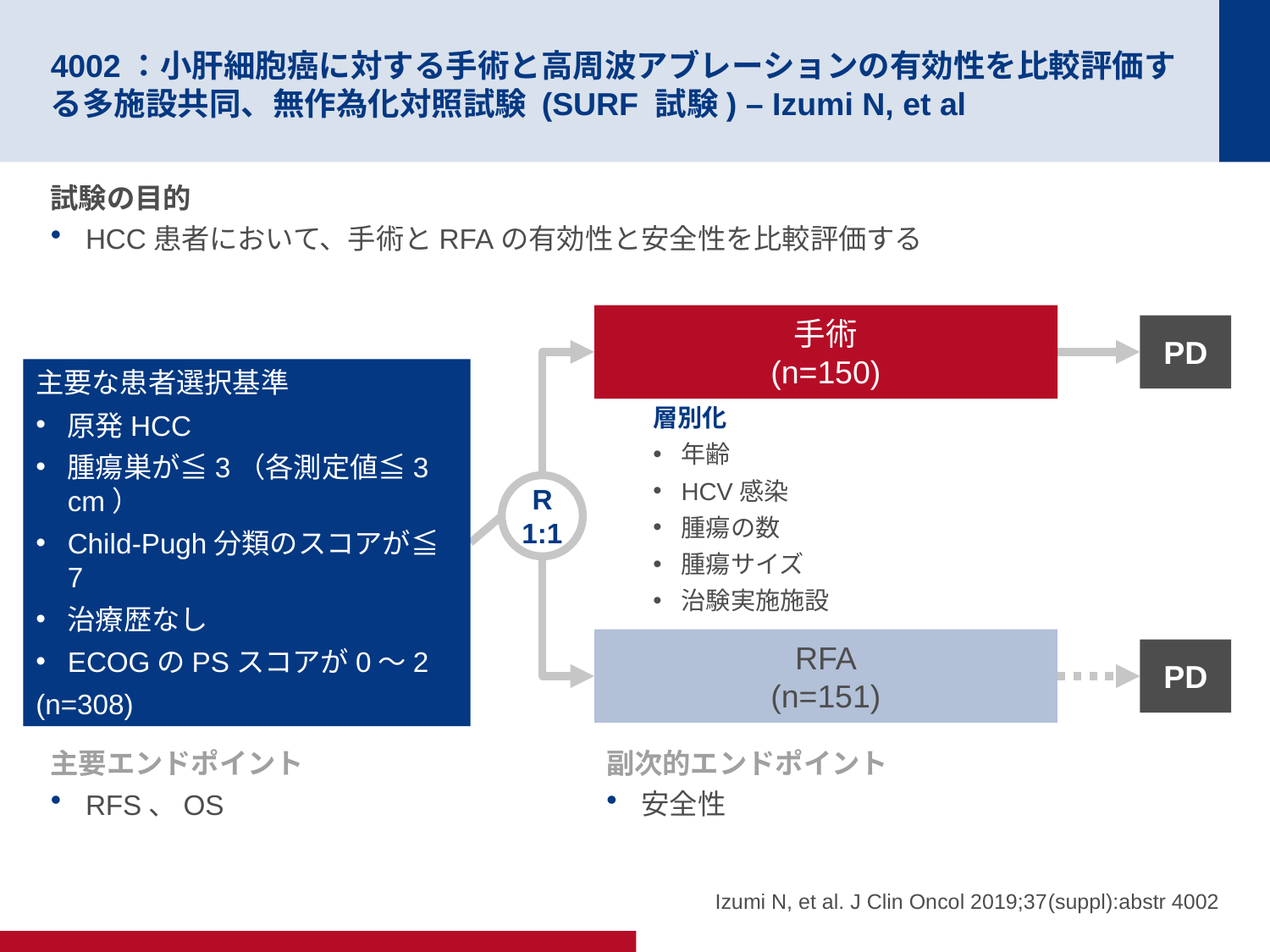

# 4002：小肝細胞癌に対する手術と高周波アブレーションの有効性を比較評価する多施設共同、無作為化対照試験 (SURF 試験) – Izumi N, et al
試験の目的
HCC患者において、手術とRFAの有効性と安全性を比較評価する
手術
(n=150)
PD
主要な患者選択基準
原発HCC
腫瘍巣が≦3（各測定値≦3 cm）
Child-Pugh分類のスコアが≦7
治療歴なし
ECOGのPSスコアが0～2
(n=308)
層別化
年齢
HCV感染
腫瘍の数
腫瘍サイズ
治験実施施設
R
1:1
RFA
(n=151)
PD
主要エンドポイント
RFS、OS

副次的エンドポイント
安全性
Izumi N, et al. J Clin Oncol 2019;37(suppl):abstr 4002